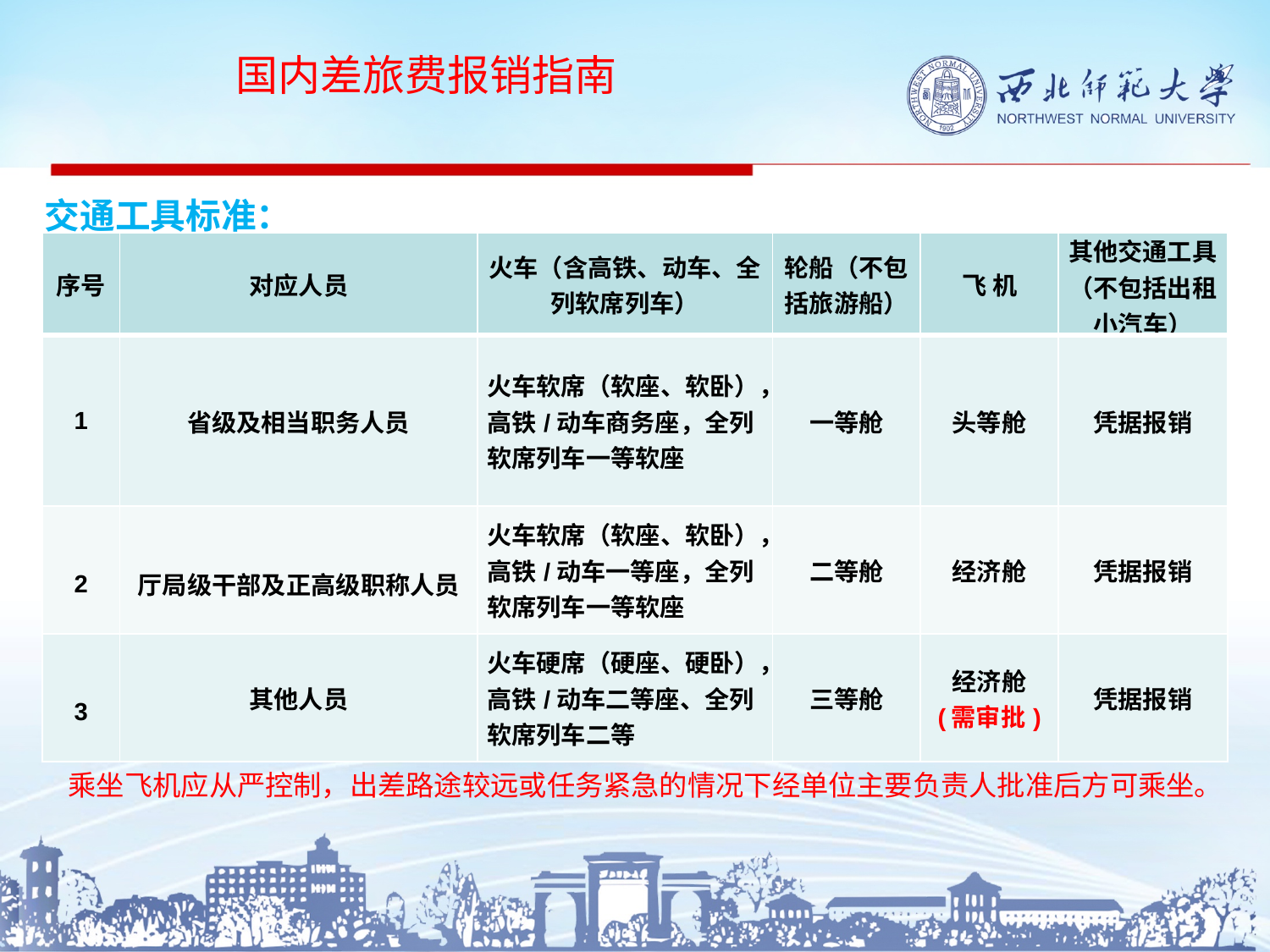

国内差旅费报销指南
# 交通工具标准：
| 序号 | 对应人员 | 火车（含高铁、动车、全列软席列车） | 轮船（不包括旅游船） | 飞 机 | 其他交通工具（不包括出租小汽车） |
| --- | --- | --- | --- | --- | --- |
| 1 | 省级及相当职务人员 | 火车软席（软座、软卧），高铁/动车商务座，全列软席列车一等软座 | 一等舱 | 头等舱 | 凭据报销 |
| 2 | 厅局级干部及正高级职称人员 | 火车软席（软座、软卧），高铁/动车一等座，全列软席列车一等软座 | 二等舱 | 经济舱 | 凭据报销 |
| 3 | 其他人员 | 火车硬席（硬座、硬卧），高铁/动车二等座、全列软席列车二等 | 三等舱 | 经济舱 (需审批) | 凭据报销 |
乘坐飞机应从严控制，出差路途较远或任务紧急的情况下经单位主要负责人批准后方可乘坐。